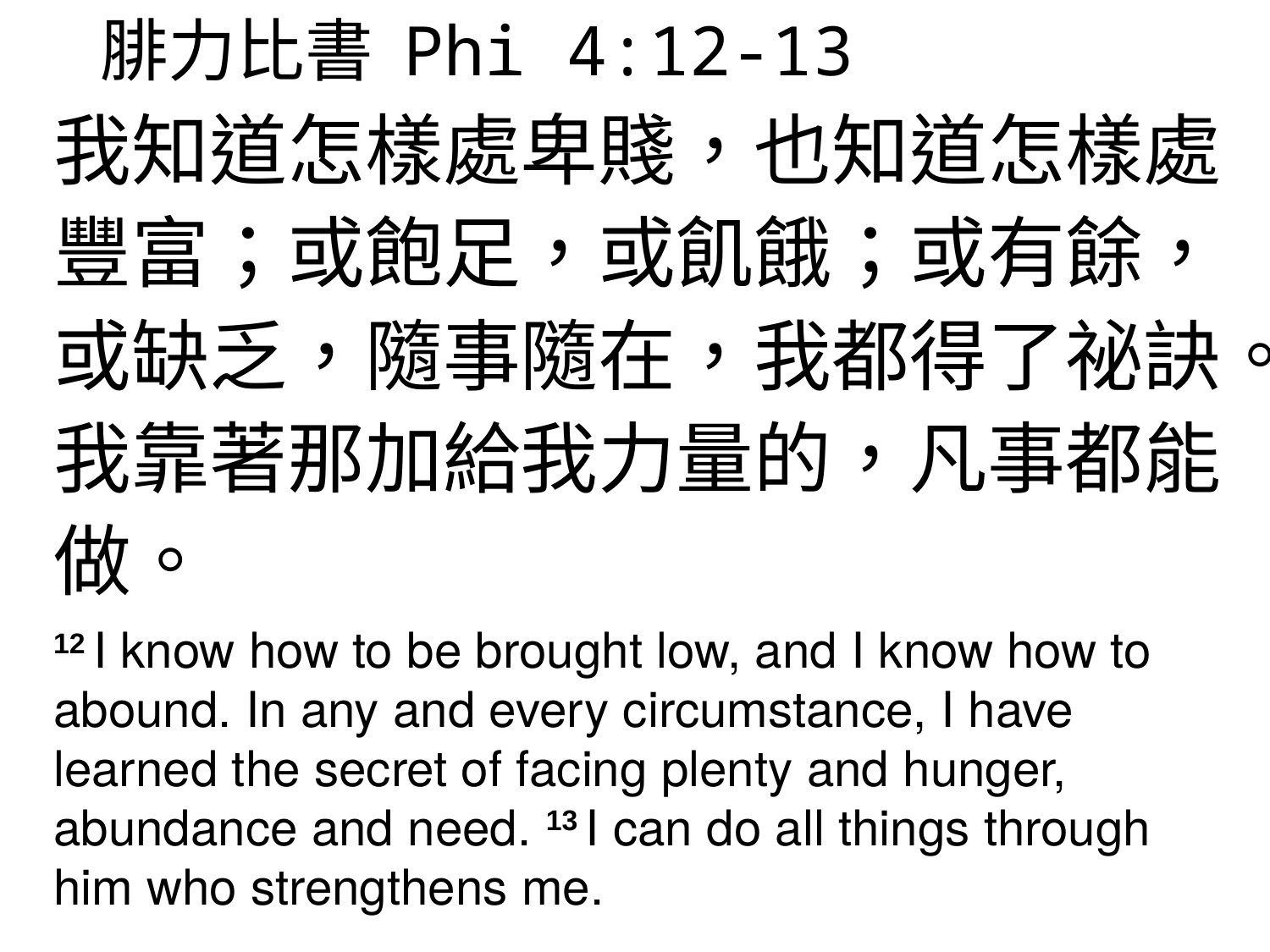

# 腓力比書 Phi 4:12-13
我知道怎樣處卑賤，也知道怎樣處豐富；或飽足，或飢餓；或有餘，或缺乏，隨事隨在，我都得了祕訣。我靠著那加給我力量的，凡事都能做。
12 I know how to be brought low, and I know how to abound. In any and every circumstance, I have learned the secret of facing plenty and hunger, abundance and need. 13 I can do all things through him who strengthens me.